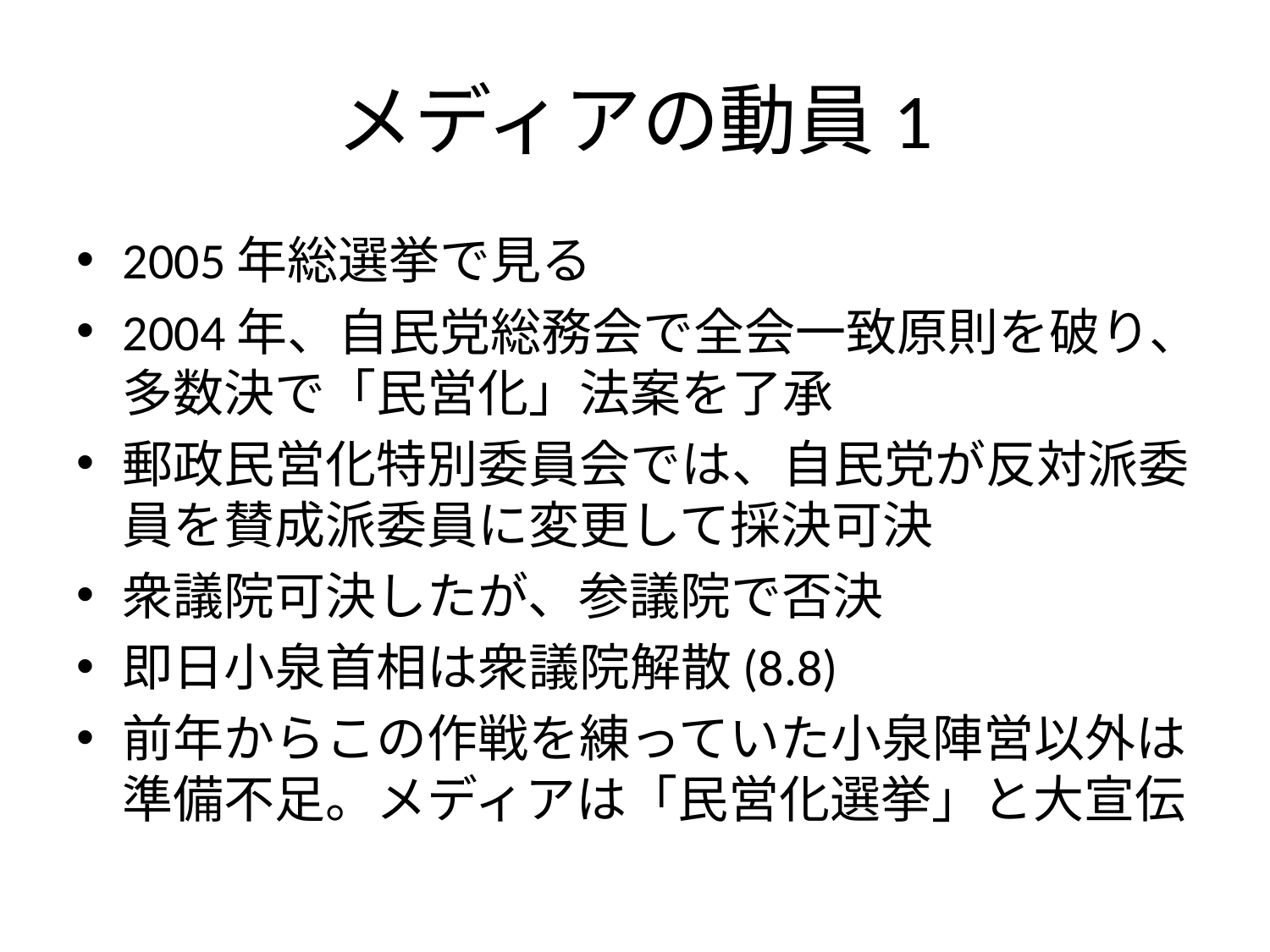

# メディアの動員1
2005年総選挙で見る
2004年、自民党総務会で全会一致原則を破り、多数決で「民営化」法案を了承
郵政民営化特別委員会では、自民党が反対派委員を賛成派委員に変更して採決可決
衆議院可決したが、参議院で否決
即日小泉首相は衆議院解散(8.8)
前年からこの作戦を練っていた小泉陣営以外は準備不足。メディアは「民営化選挙」と大宣伝